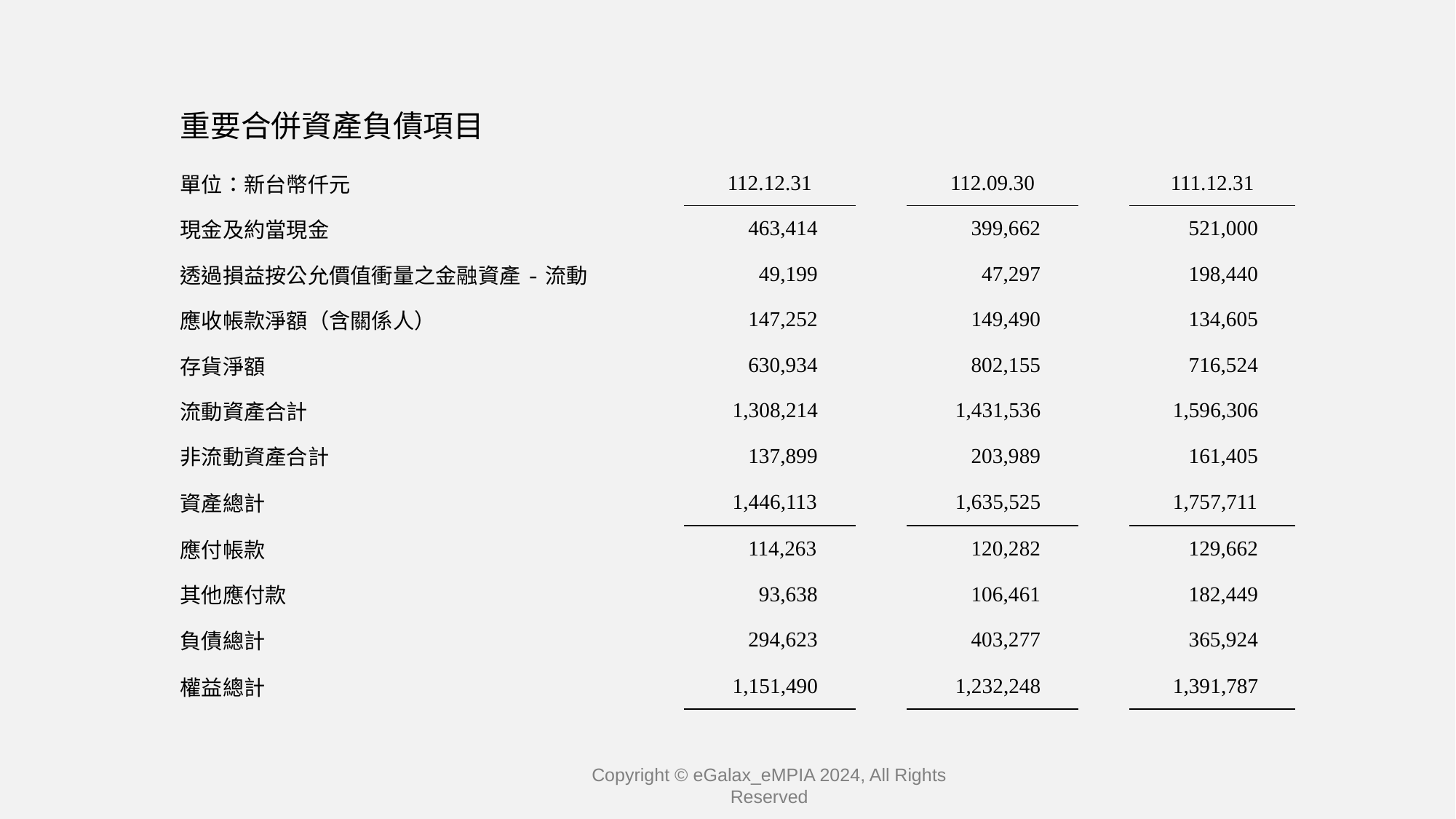

| 重要合併資產負債項目 |  |  |  |  |  |
| --- | --- | --- | --- | --- | --- |
| 單位：新台幣仟元 | 112.12.31 |  | 112.09.30 |  | 111.12.31 |
| 現金及約當現金 | 463,414 |  | 399,662 |  | 521,000 |
| 透過損益按公允價值衝量之金融資產-流動 | 49,199 |  | 47,297 |  | 198,440 |
| 應收帳款淨額（含關係人） | 147,252 |  | 149,490 |  | 134,605 |
| 存貨淨額 | 630,934 |  | 802,155 |  | 716,524 |
| 流動資產合計 | 1,308,214 |  | 1,431,536 |  | 1,596,306 |
| 非流動資產合計 | 137,899 |  | 203,989 |  | 161,405 |
| 資產總計 | 1,446,113 |  | 1,635,525 |  | 1,757,711 |
| 應付帳款 | 114,263 |  | 120,282 |  | 129,662 |
| 其他應付款 | 93,638 |  | 106,461 |  | 182,449 |
| 負債總計 | 294,623 |  | 403,277 |  | 365,924 |
| 權益總計 | 1,151,490 |  | 1,232,248 |  | 1,391,787 |
Copyright © eGalax_eMPIA 2024, All Rights Reserved